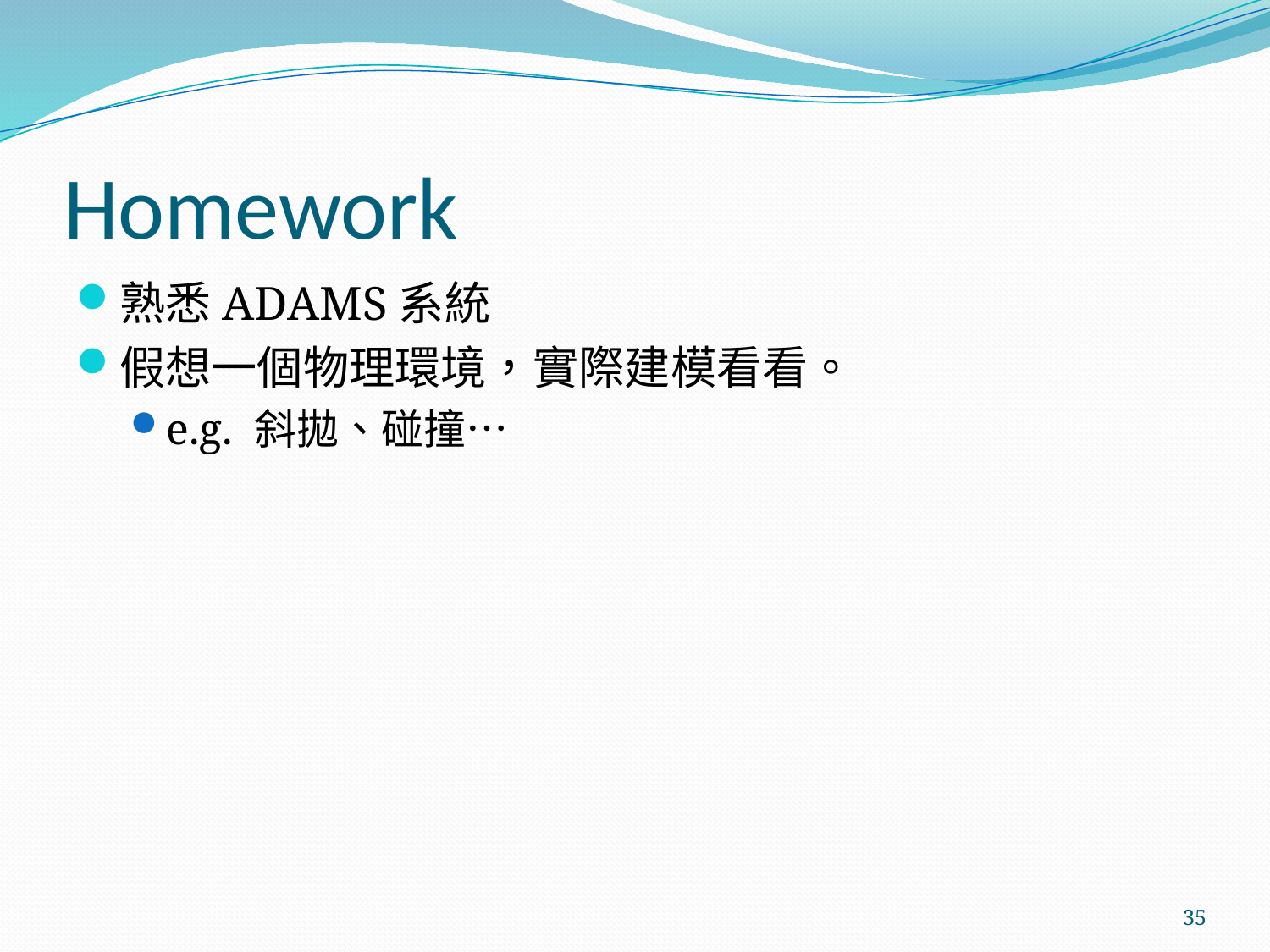

# Homework
熟悉ADAMS系統
假想一個物理環境，實際建模看看。
e.g. 斜拋、碰撞…
35